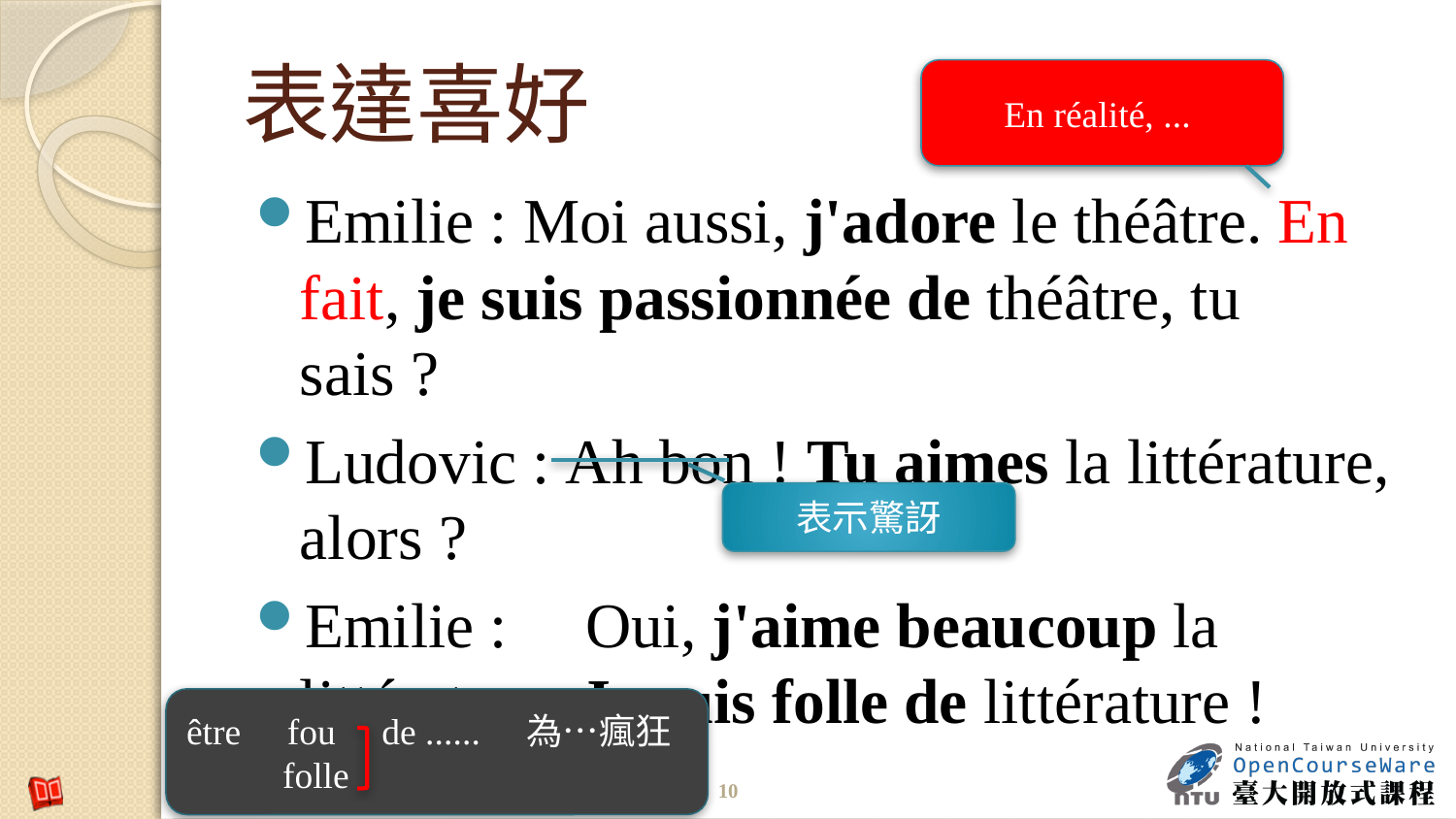

# 表達喜好
En réalité, ...
Emilie : Moi aussi, j'adore le théâtre. En fait, je suis passionnée de théâtre, tu sais ?
Ludovic : Ah bon ! Tu aimes la littérature, alors ?
Emilie : 	Oui, j'aime beaucoup la littérature. Je suis folle de littérature !

表示驚訝

être     fou     de ......    為…瘋狂
         folle

10